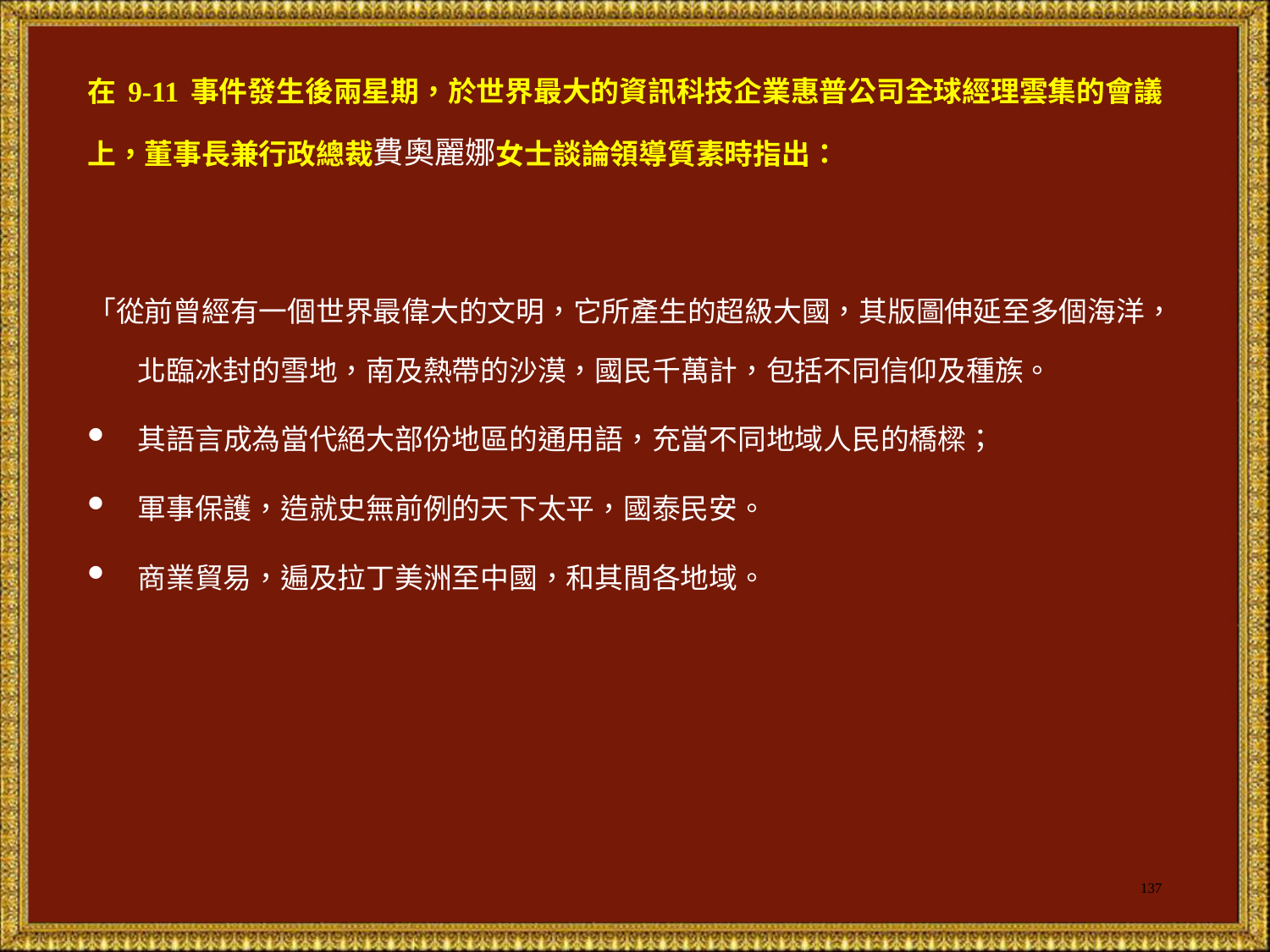

在9-11事件發生後兩星期，於世界最大的資訊科技企業惠普公司全球經理雲集的會議上，董事長兼行政總裁費奧麗娜女士談論領導質素時指出：
「從前曾經有一個世界最偉大的文明，它所產生的超級大國，其版圖伸延至多個海洋，北臨冰封的雪地，南及熱帶的沙漠，國民千萬計，包括不同信仰及種族。
其語言成為當代絕大部份地區的通用語，充當不同地域人民的橋樑；
軍事保護，造就史無前例的天下太平，國泰民安。
商業貿易，遍及拉丁美洲至中國，和其間各地域。
137